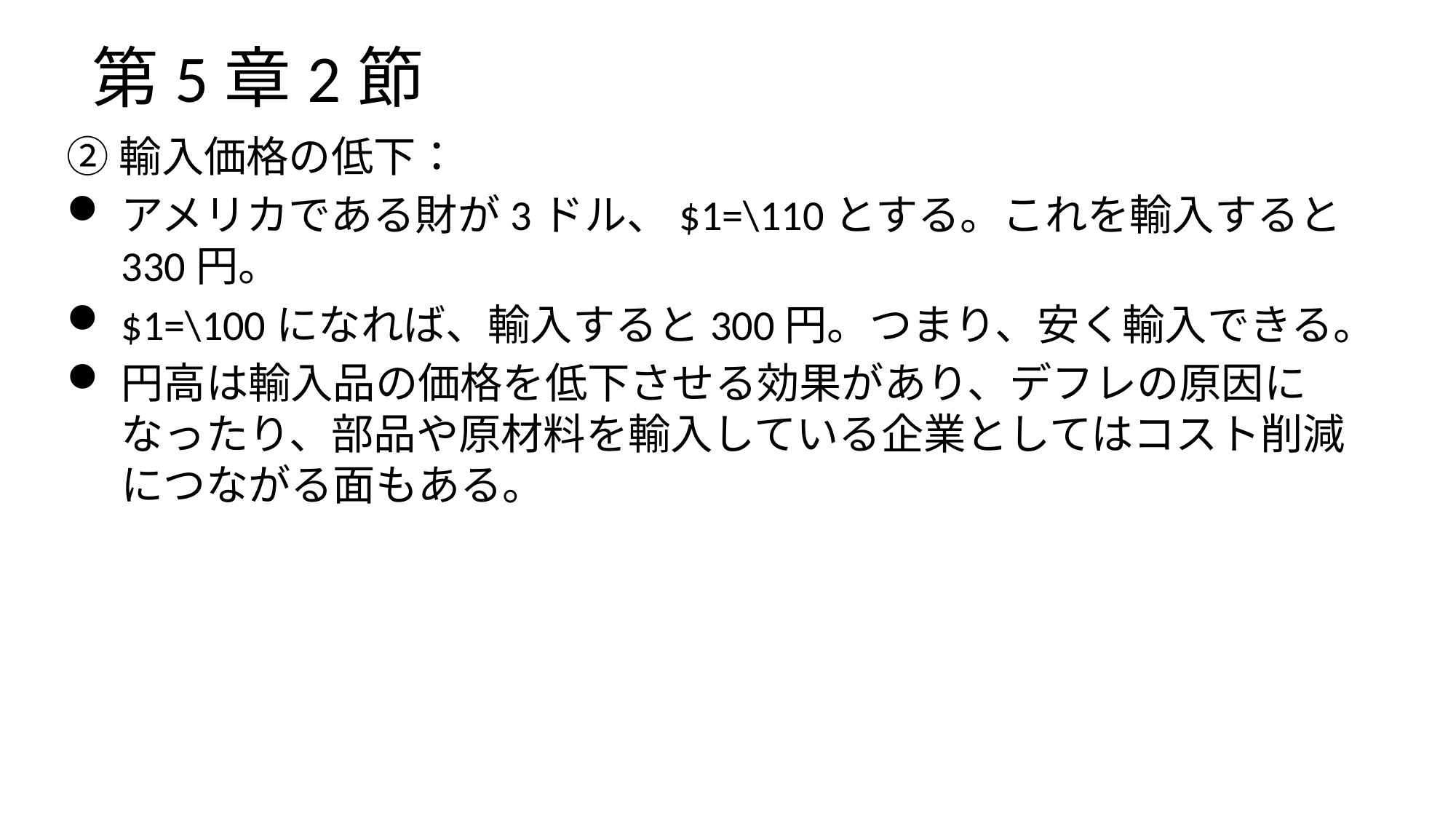

# 第5章2節
②輸入価格の低下：
アメリカである財が3ドル、$1=\110とする。これを輸入すると330円。
$1=\100になれば、輸入すると300円。つまり、安く輸入できる。
円高は輸入品の価格を低下させる効果があり、デフレの原因になったり、部品や原材料を輸入している企業としてはコスト削減につながる面もある。